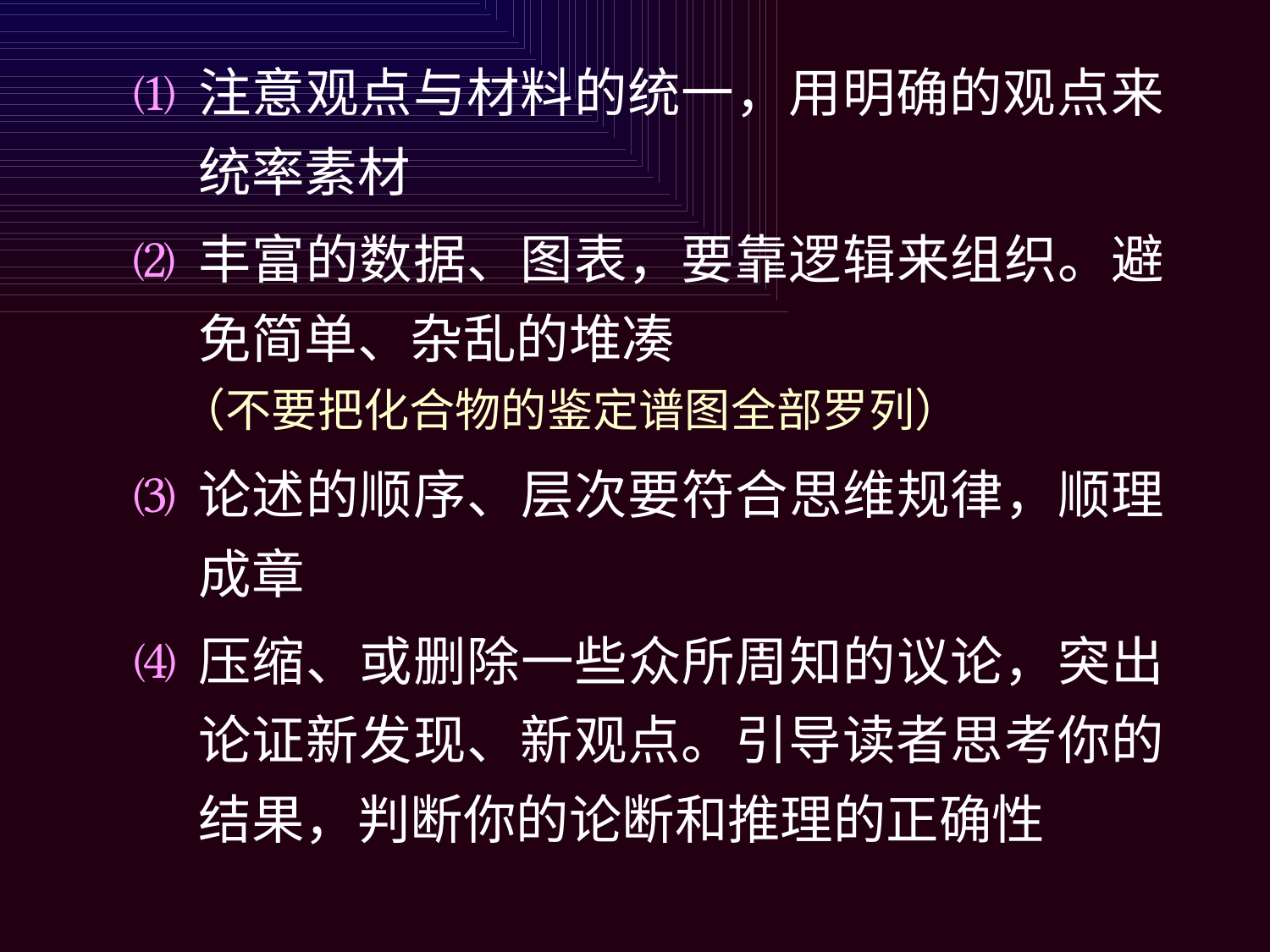

注意观点与材料的统一，用明确的观点来统率素材
丰富的数据、图表，要靠逻辑来组织。避免简单、杂乱的堆凑
   （不要把化合物的鉴定谱图全部罗列）
论述的顺序、层次要符合思维规律，顺理成章
压缩、或删除一些众所周知的议论，突出论证新发现、新观点。引导读者思考你的结果，判断你的论断和推理的正确性